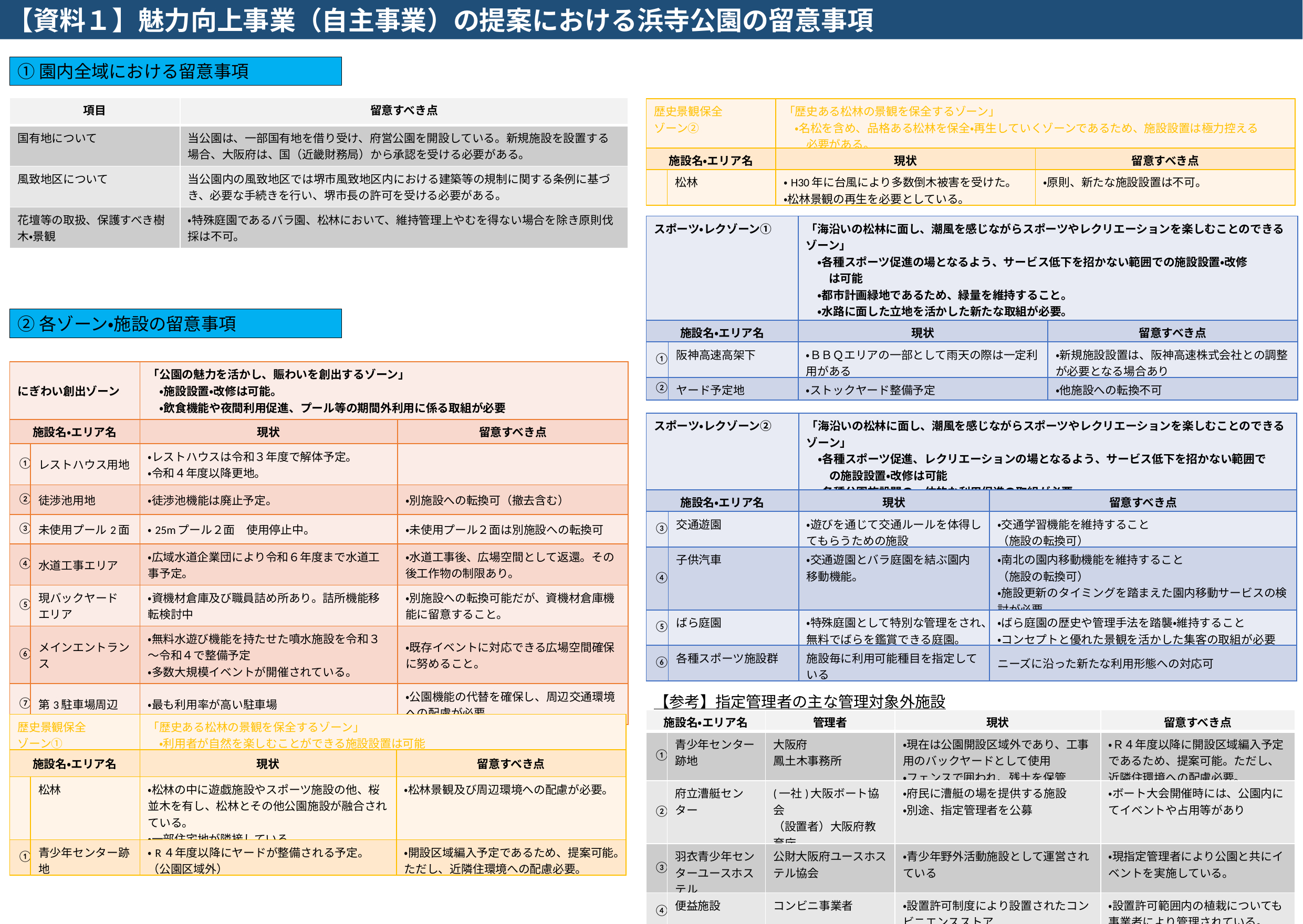

【資料１】魅力向上事業（自主事業）の提案における浜寺公園の留意事項
①園内全域における留意事項
| 項目 | 留意すべき点 |
| --- | --- |
| 国有地について | 当公園は、一部国有地を借り受け、府営公園を開設している。新規施設を設置する場合、大阪府は、国（近畿財務局）から承認を受ける必要がある。 |
| 風致地区について | 当公園内の風致地区では堺市風致地区内における建築等の規制に関する条例に基づき、必要な手続きを行い、堺市長の許可を受ける必要がある。 |
| 花壇等の取扱、保護すべき樹木・景観 | ・特殊庭園であるバラ園、松林において、維持管理上やむを得ない場合を除き原則伐採は不可。 |
| 歴史景観保全 ゾーン② |  | 「歴史ある松林の景観を保全するゾーン」 　・名松を含め、品格ある松林を保全・再生していくゾーンであるため、施設設置は極力控える 　　必要がある。 |  |
| --- | --- | --- | --- |
| 施設名・エリア名 |  | 現状 | 留意すべき点 |
|  | 松林 | ・H30年に台風により多数倒木被害を受けた。 ・松林景観の再生を必要としている。 | ・原則、新たな施設設置は不可。 |
| スポーツ・レクゾーン① |  | 「海沿いの松林に面し、潮風を感じながらスポーツやレクリエーションを楽しむことのできるゾーン」 　・各種スポーツ促進の場となるよう、サービス低下を招かない範囲での施設設置・改修 　　は可能 　・都市計画緑地であるため、緑量を維持すること。 　・水路に面した立地を活かした新たな取組が必要。 　・他ゾーンから来園者を呼び込む取組が必要。 |  |
| --- | --- | --- | --- |
| 施設名・エリア名 |  | 現状 | 留意すべき点 |
| ① | 阪神高速高架下 | ・ＢＢＱエリアの一部として雨天の際は一定利用がある | ・新規施設設置は、阪神高速株式会社との調整が必要となる場合あり |
| ② | ヤード予定地 | ・ストックヤード整備予定 | ・他施設への転換不可 |
②各ゾーン・施設の留意事項
| にぎわい創出ゾーン |  | 「公園の魅力を活かし、賑わいを創出するゾーン」 　・施設設置・改修は可能。 　・飲食機能や夜間利用促進、プール等の期間外利用に係る取組が必要 |  |
| --- | --- | --- | --- |
| 施設名・エリア名 |  | 現状 | 留意すべき点 |
| ① | レストハウス用地 | ・レストハウスは令和３年度で解体予定。 ・令和４年度以降更地。 |  |
| ② | 徒渉池用地 | ・徒渉池機能は廃止予定。 | ・別施設への転換可（撤去含む） |
| ③ | 未使用プール2面 | ・25mプール２面　使用停止中。 | ・未使用プール２面は別施設への転換可 |
| ④ | 水道工事エリア | ・広域水道企業団により令和６年度まで水道工事予定。 | ・水道工事後、広場空間として返還。その後工作物の制限あり。 |
| ⑤ | 現バックヤード エリア | ・資機材倉庫及び職員詰め所あり。詰所機能移転検討中 | ・別施設への転換可能だが、資機材倉庫機能に留意すること。 |
| ⑥ | メインエントランス | ・無料水遊び機能を持たせた噴水施設を令和３～令和４で整備予定 ・多数大規模イベントが開催されている。 | ・既存イベントに対応できる広場空間確保に努めること。 |
| ⑦ | 第3駐車場周辺 | ・最も利用率が高い駐車場 | ・公園機能の代替を確保し、周辺交通環境への配慮が必要。 |
| スポーツ・レクゾーン② |  | 「海沿いの松林に面し、潮風を感じながらスポーツやレクリエーションを楽しむことのできるゾーン」 　・各種スポーツ促進、レクリエーションの場となるよう、サービス低下を招かない範囲で 　　の施設設置・改修は可能 　・各種公園施設間の一体的な利用促進の取組が必要。 |  |
| --- | --- | --- | --- |
| 施設名・エリア名 |  | 現状 | 留意すべき点 |
| ③ | 交通遊園 | ・遊びを通じて交通ルールを体得してもらうための施設 | ・交通学習機能を維持すること （施設の転換可） |
| ④ | 子供汽車 | ・交通遊園とバラ庭園を結ぶ園内移動機能。 | ・南北の園内移動機能を維持すること （施設の転換可） ・施設更新のタイミングを踏まえた園内移動サービスの検討が必要 |
| ⑤ | ばら庭園 | ・特殊庭園として特別な管理をされ、無料でばらを鑑賞できる庭園。 | ・ばら庭園の歴史や管理手法を踏襲・維持すること ・コンセプトと優れた景観を活かした集客の取組が必要 |
| ⑥ | 各種スポーツ施設群 | 施設毎に利用可能種目を指定している | ニーズに沿った新たな利用形態への対応可 |
【参考】指定管理者の主な管理対象外施設
| 施設名・エリア名 |  | 管理者 | 現状 | 留意すべき点 |
| --- | --- | --- | --- | --- |
| ① | 青少年センター跡地 | 大阪府 鳳土木事務所 | ・現在は公園開設区域外であり、工事用のバックヤードとして使用 ・フェンスで囲われ、残土を保管 | ・Ｒ４年度以降に開設区域編入予定であるため、提案可能。ただし、近隣住環境への配慮必要。 |
| ② | 府立漕艇センター | (一社)大阪ボート協会 （設置者）大阪府教育庁 | ・府民に漕艇の場を提供する施設 ・別途、指定管理者を公募 | ・ボート大会開催時には、公園内にてイベントや占用等があり |
| ③ | 羽衣青少年センターユースホステル | 公財大阪府ユースホステル協会 | ・青少年野外活動施設として運営されている | ・現指定管理者により公園と共にイベントを実施している。 |
| ④ | 便益施設 | コンビニ事業者 | ・設置許可制度により設置されたコンビニエンスストア | ・設置許可範囲内の植栽についても事業者により管理されている。 |
| 歴史景観保全 ゾーン① |  | 「歴史ある松林の景観を保全するゾーン」 　・利用者が自然を楽しむことができる施設設置は可能 |  |
| --- | --- | --- | --- |
| 施設名・エリア名 |  | 現状 | 留意すべき点 |
|  | 松林 | ・松林の中に遊戯施設やスポーツ施設の他、桜並木を有し、松林とその他公園施設が融合されている。 ・一部住宅地が隣接している。 | ・松林景観及び周辺環境への配慮が必要。 |
| ① | 青少年センター跡地 | ・R４年度以降にヤードが整備される予定。 （公園区域外） | ・開設区域編入予定であるため、提案可能。ただし、近隣住環境への配慮必要。 |